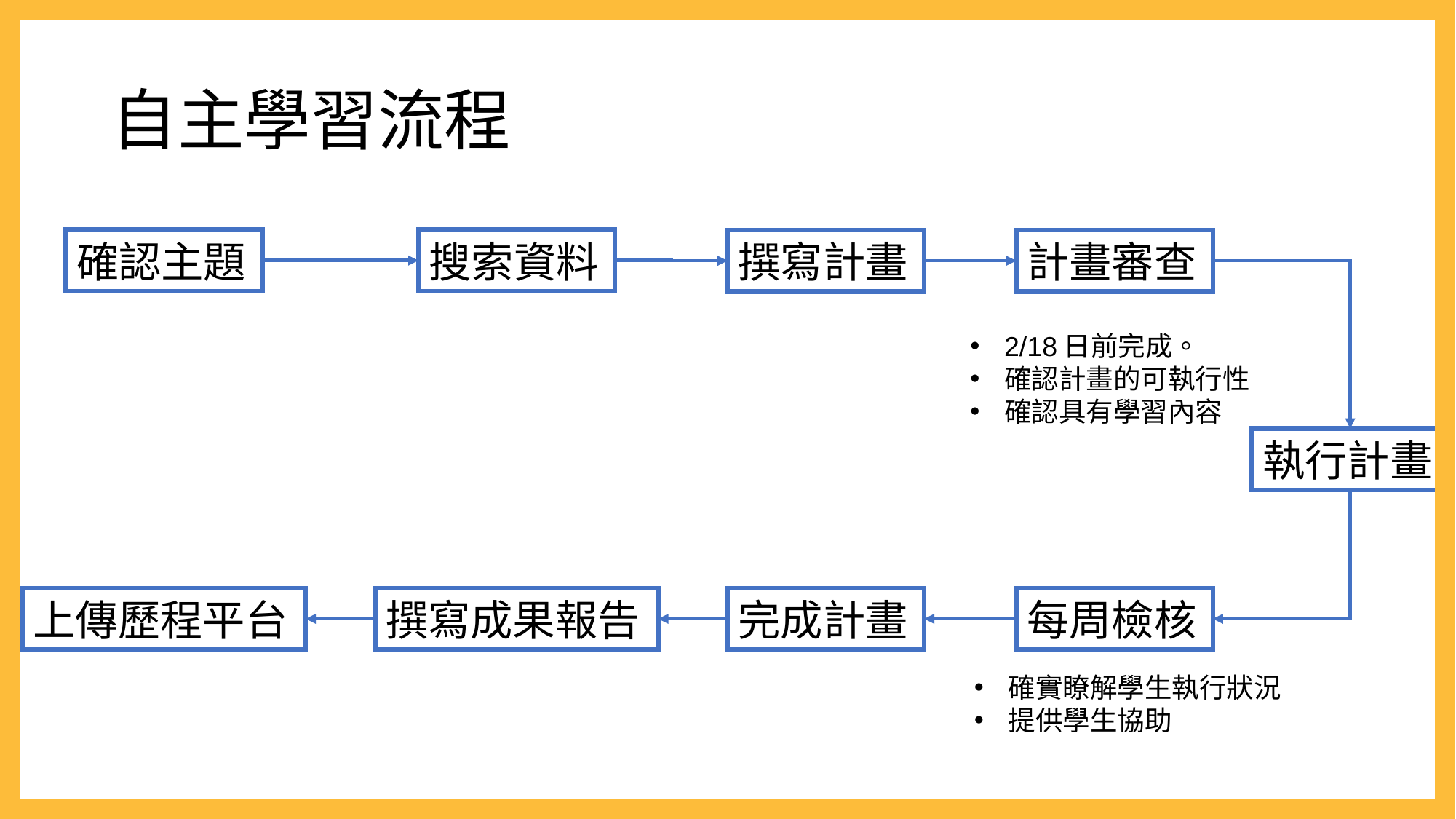

# 自主學習流程
確認主題
搜索資料
撰寫計畫
計畫審查
2/18日前完成。
確認計畫的可執行性
確認具有學習內容
執行計畫
上傳歷程平台
撰寫成果報告
完成計畫
每周檢核
確實瞭解學生執行狀況
提供學生協助